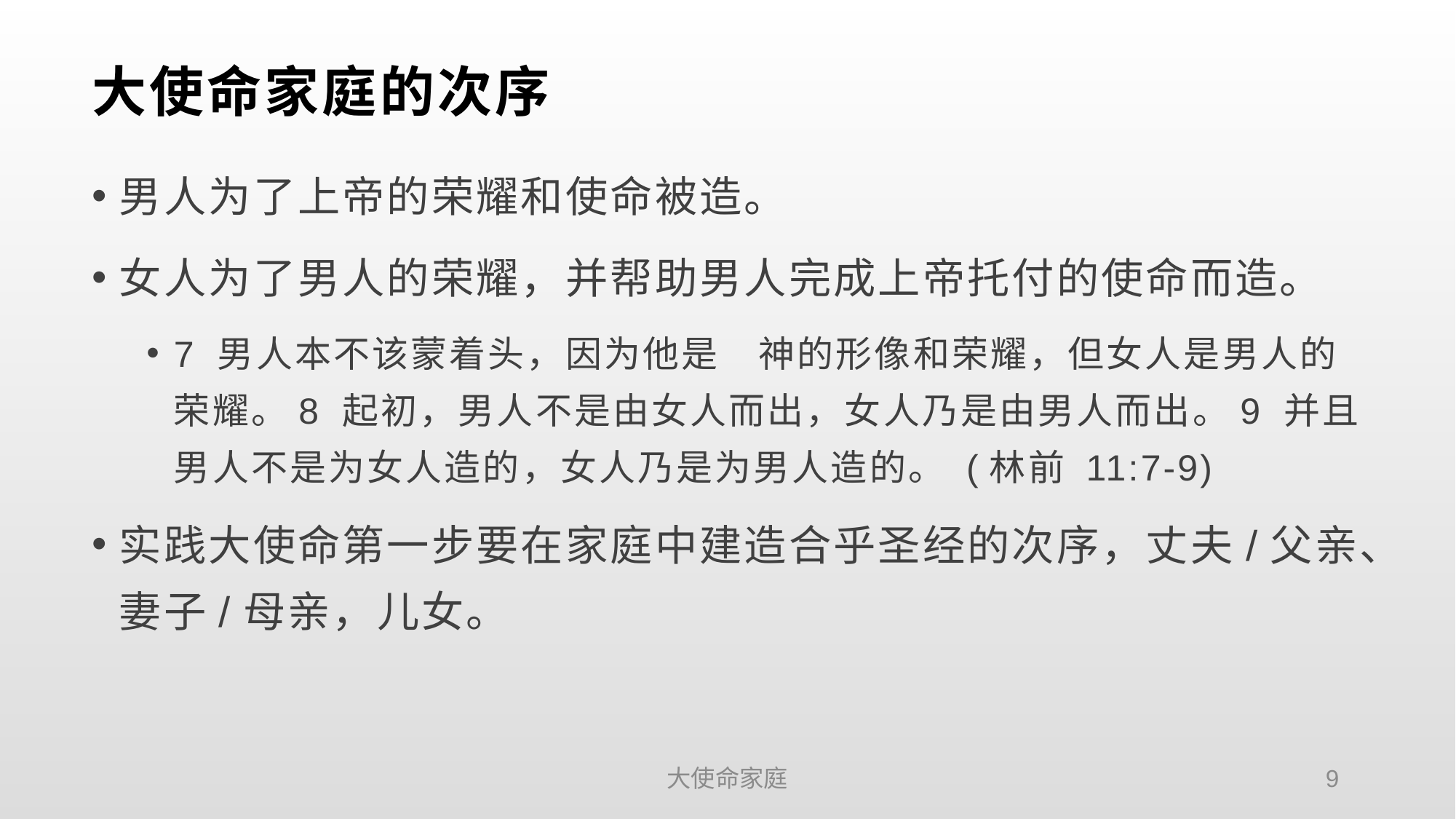

# 大使命家庭的次序
男人为了上帝的荣耀和使命被造。
女人为了男人的荣耀，并帮助男人完成上帝托付的使命而造。
7 男人本不该蒙着头，因为他是　神的形像和荣耀，但女人是男人的荣耀。8 起初，男人不是由女人而出，女人乃是由男人而出。9 并且男人不是为女人造的，女人乃是为男人造的。 (林前 11:7-9)
实践大使命第一步要在家庭中建造合乎圣经的次序，丈夫/父亲、妻子/母亲，儿女。
大使命家庭
9